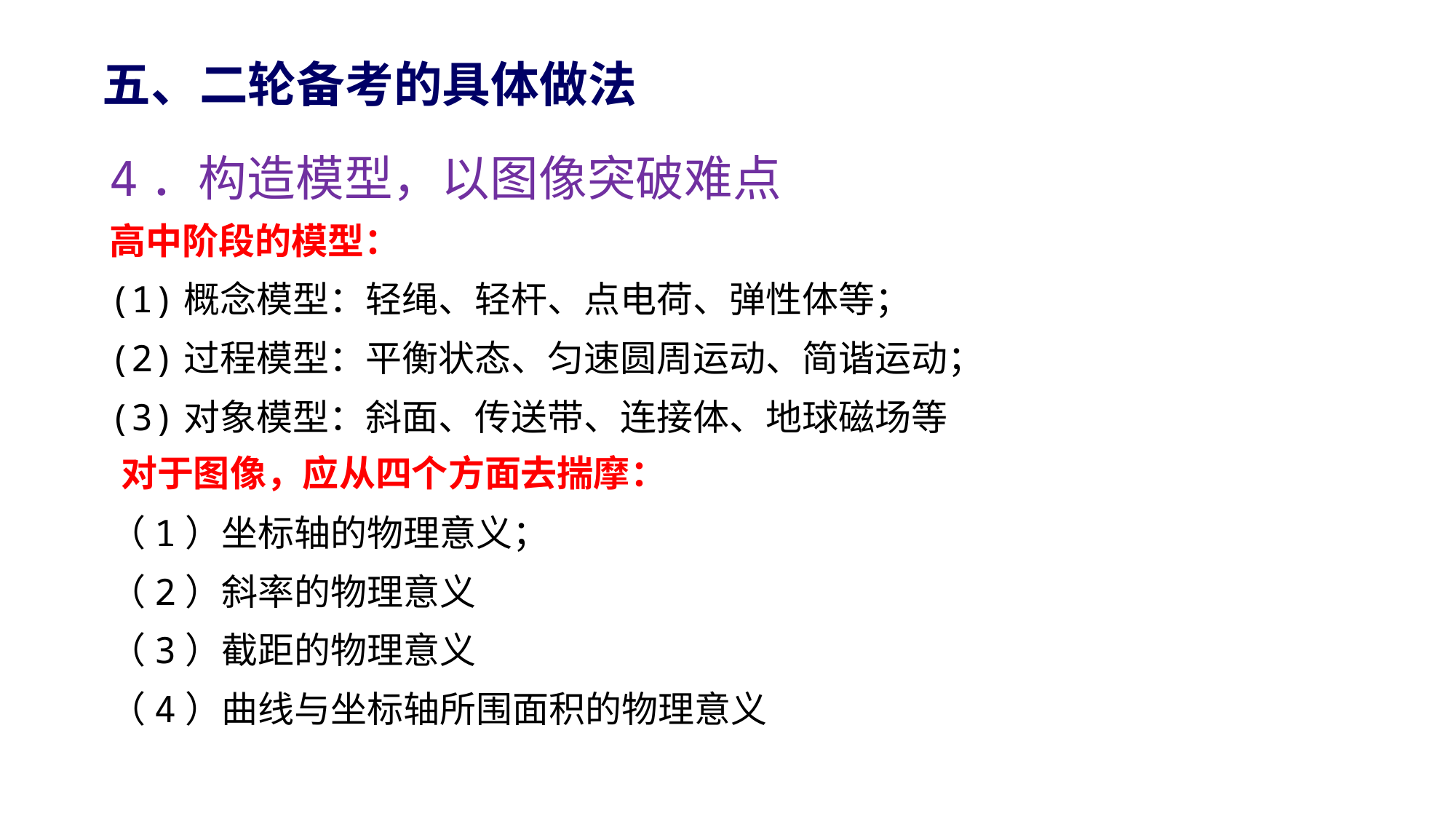

五、二轮备考的具体做法
4．构造模型，以图像突破难点
高中阶段的模型：
(1)概念模型：轻绳、轻杆、点电荷、弹性体等；
(2)过程模型：平衡状态、匀速圆周运动、简谐运动；
(3)对象模型：斜面、传送带、连接体、地球磁场等

对于图像，应从四个方面去揣摩：
（1）坐标轴的物理意义；
（2）斜率的物理意义
（3）截距的物理意义
（4）曲线与坐标轴所围面积的物理意义